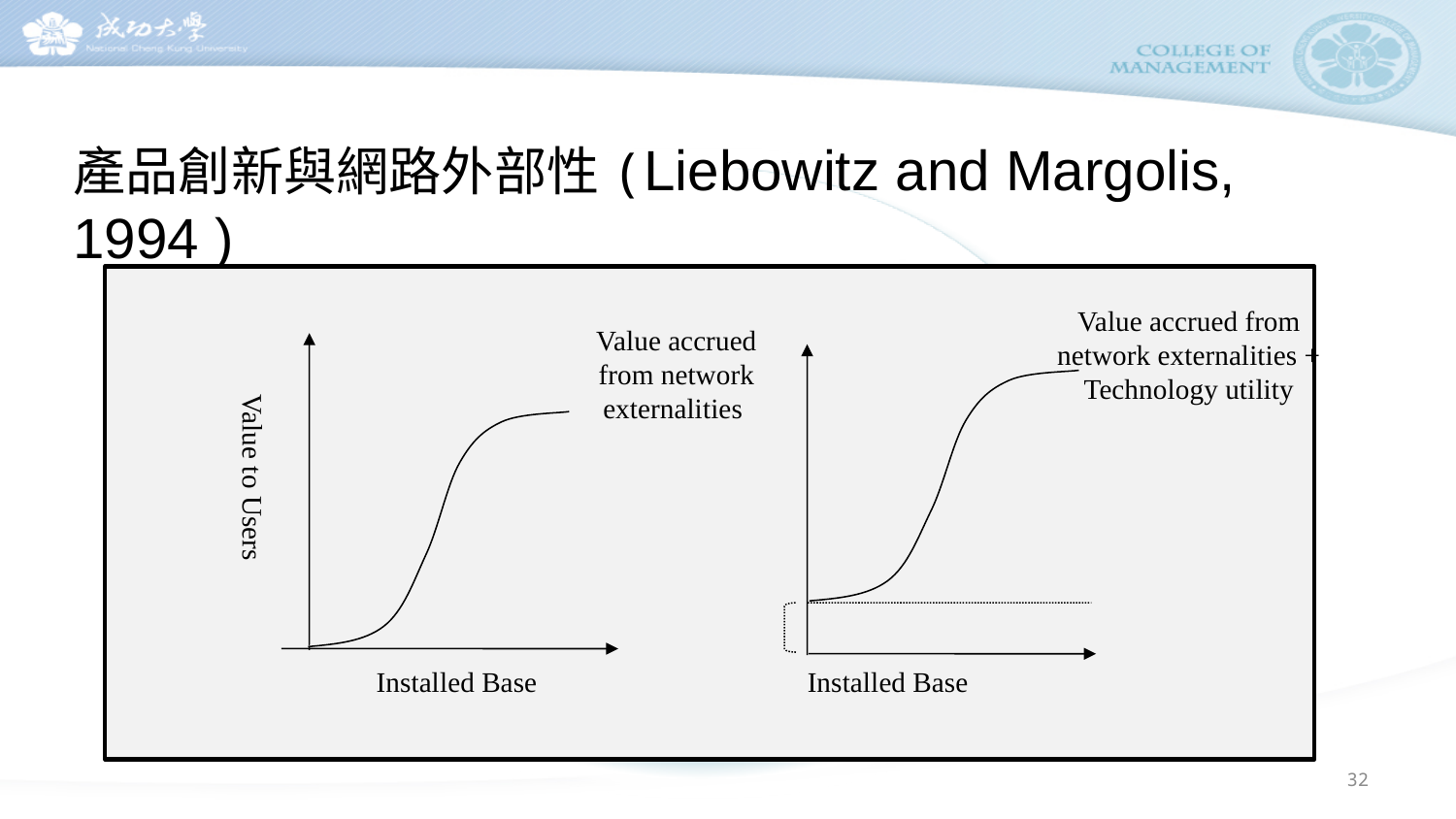

產品創新與網路外部性(Liebowitz and Margolis, 1994 )

Value accrued from network externalities + Technology utility
Value accrued from network externalities

Installed Base
Installed Base
Value to Users
32